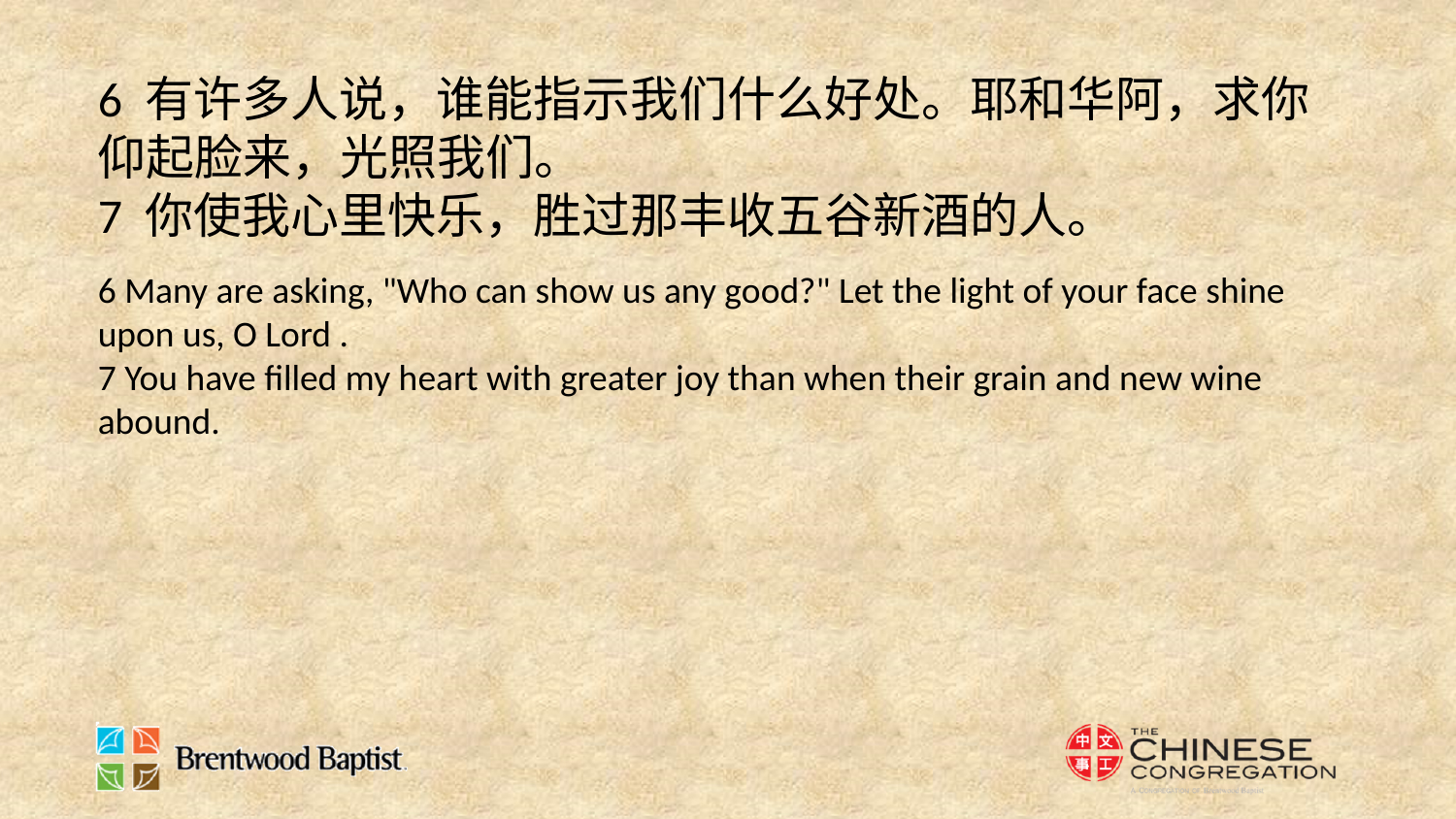

6 有许多人说，谁能指示我们什么好处。耶和华阿，求你仰起脸来，光照我们。
7 你使我心里快乐，胜过那丰收五谷新酒的人。

6 Many are asking, "Who can show us any good?" Let the light of your face shine upon us, O Lord .
7 You have filled my heart with greater joy than when their grain and new wine abound.